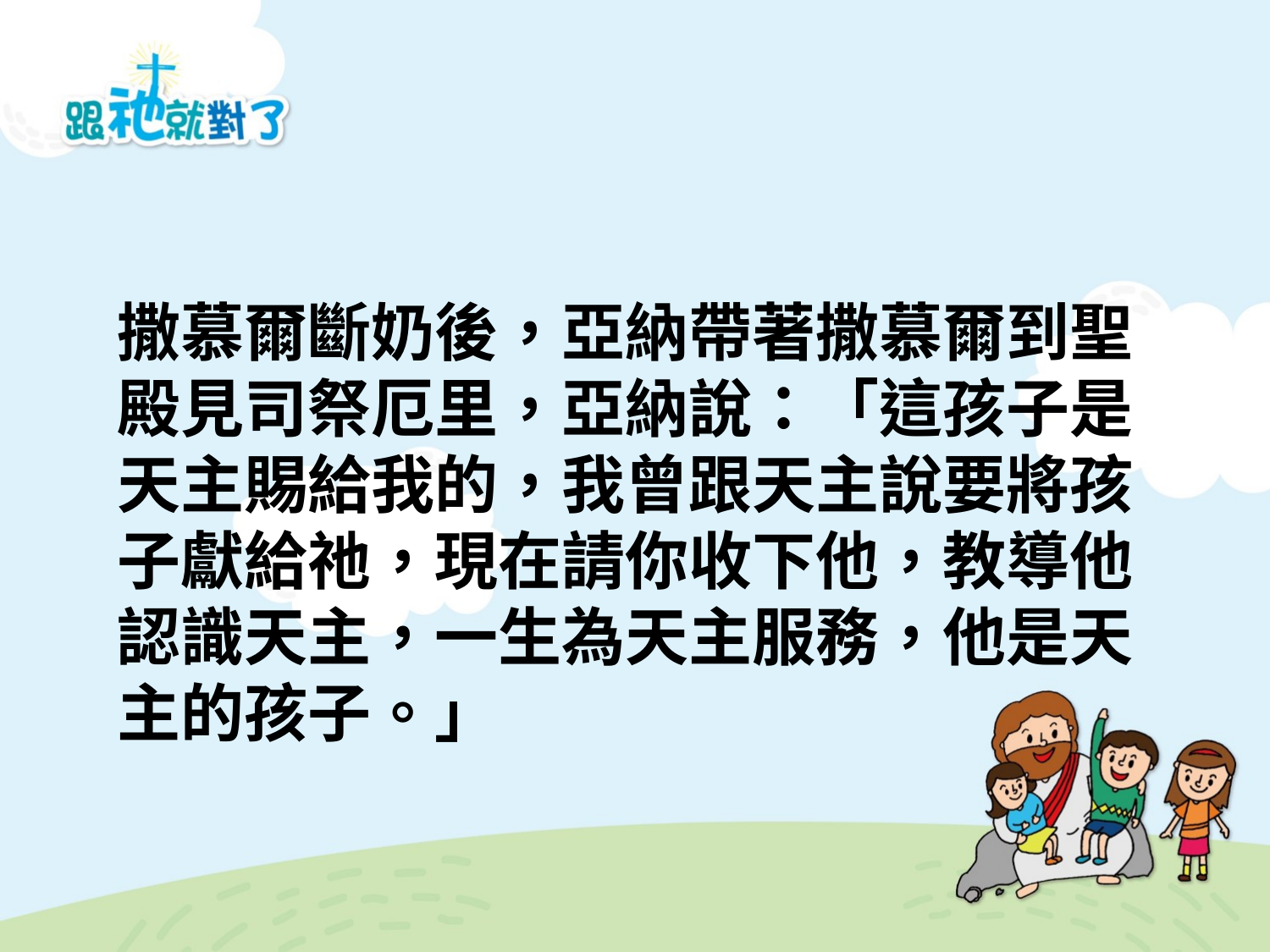

撒慕爾斷奶後，亞納帶著撒慕爾到聖殿見司祭厄里，亞納說：「這孩子是天主賜給我的，我曾跟天主說要將孩子獻給祂，現在請你收下他，教導他認識天主，一生為天主服務，他是天主的孩子。」